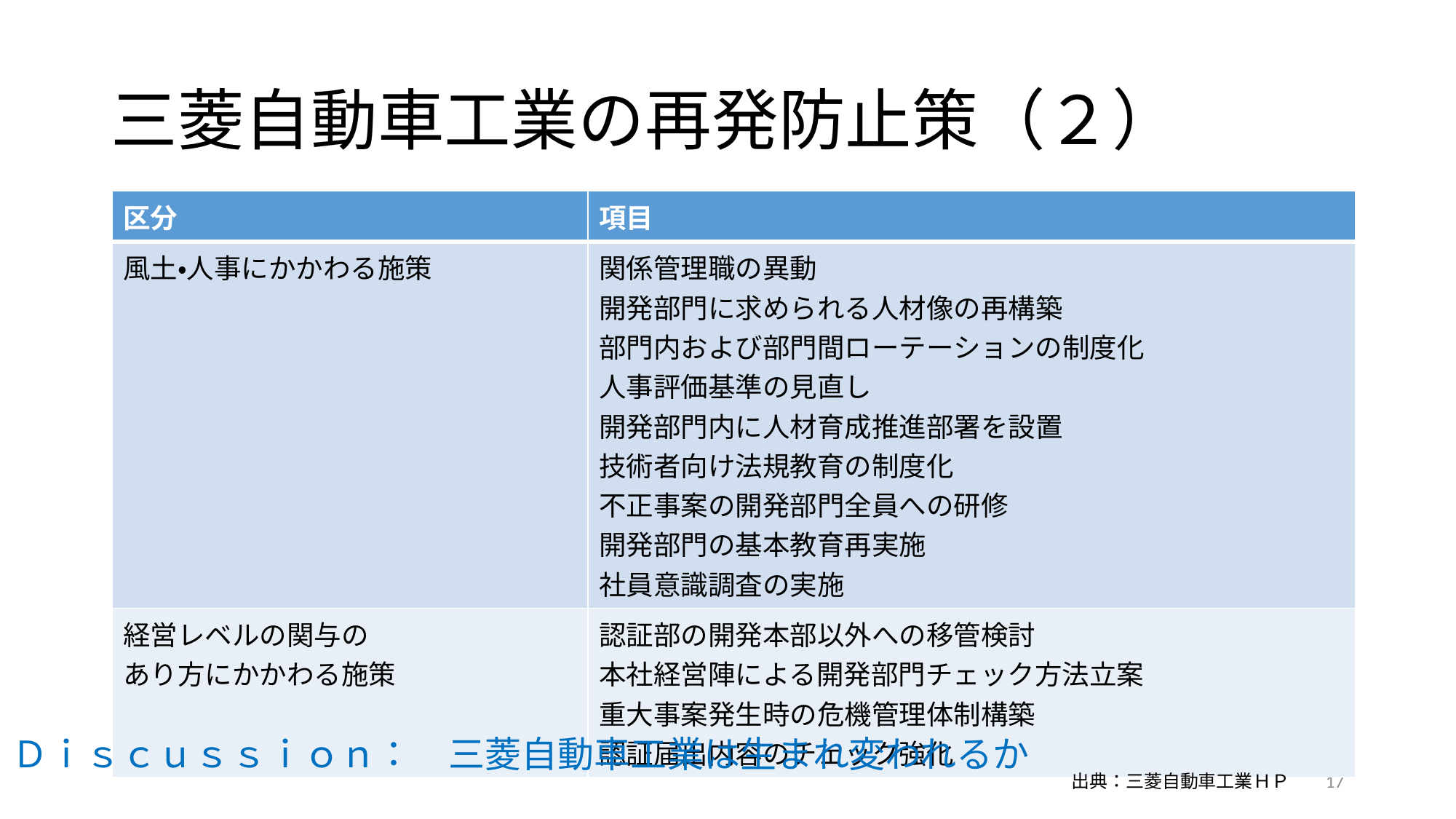

# 三菱自動車工業の再発防止策（２）
| 区分 | 項目 |
| --- | --- |
| 風土・人事にかかわる施策 | 関係管理職の異動 開発部門に求められる人材像の再構築 部門内および部門間ローテーションの制度化 人事評価基準の見直し 開発部門内に人材育成推進部署を設置 技術者向け法規教育の制度化 不正事案の開発部門全員への研修 開発部門の基本教育再実施 社員意識調査の実施 |
| 経営レベルの関与の あり方にかかわる施策 | 認証部の開発本部以外への移管検討 本社経営陣による開発部門チェック方法立案 重大事案発生時の危機管理体制構築 認証届出内容のチェック強化 |
Ｄｉｓｃｕｓｓｉｏｎ：　三菱自動車工業は生まれ変われるか
17
出典：三菱自動車工業ＨＰ